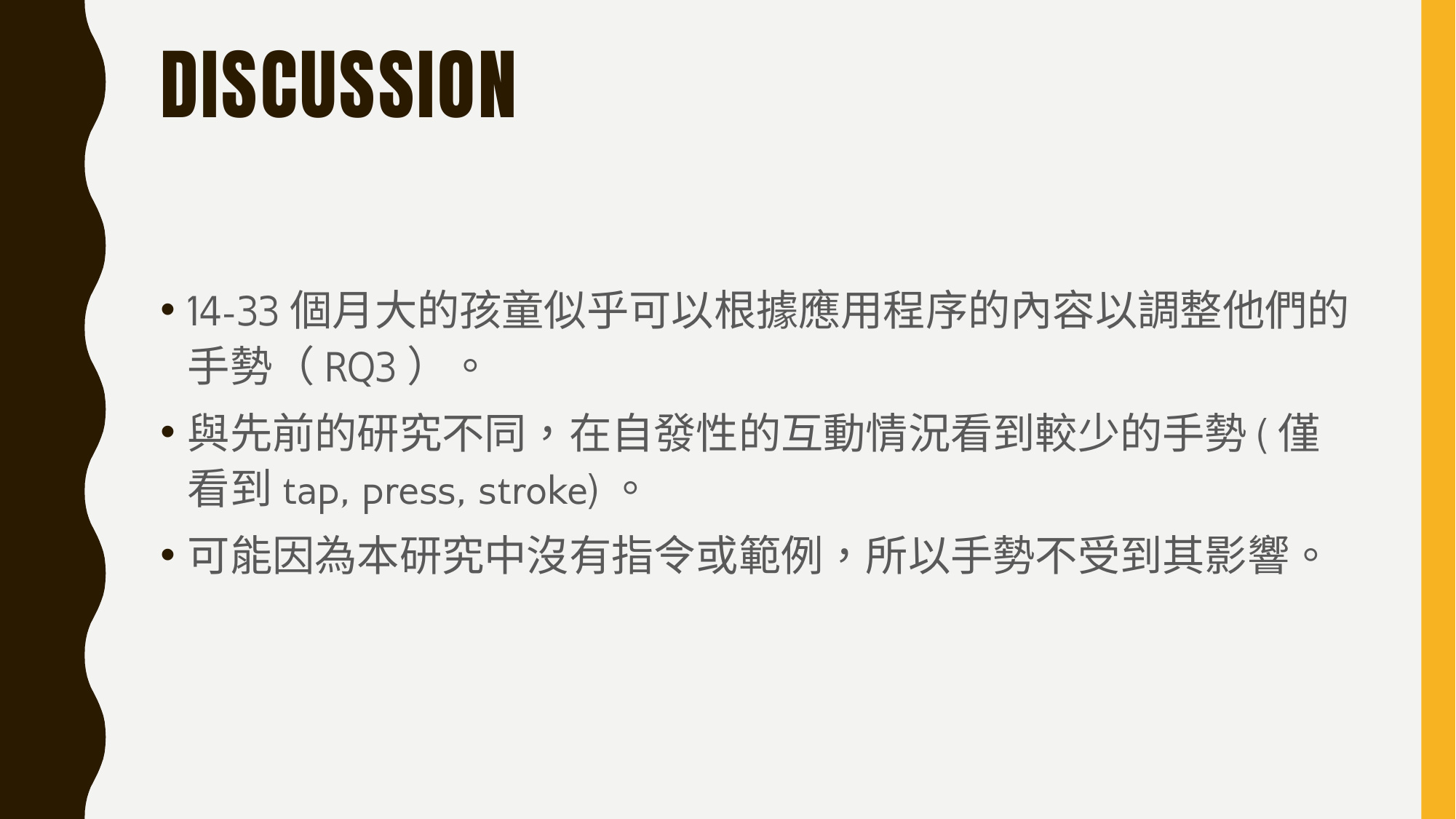

# Discussion
14-33個月大的孩童似乎可以根據應用程序的內容以調整他們的手勢（RQ3）。
與先前的研究不同，在自發性的互動情況看到較少的手勢(僅看到tap, press, stroke)。
可能因為本研究中沒有指令或範例，所以手勢不受到其影響。